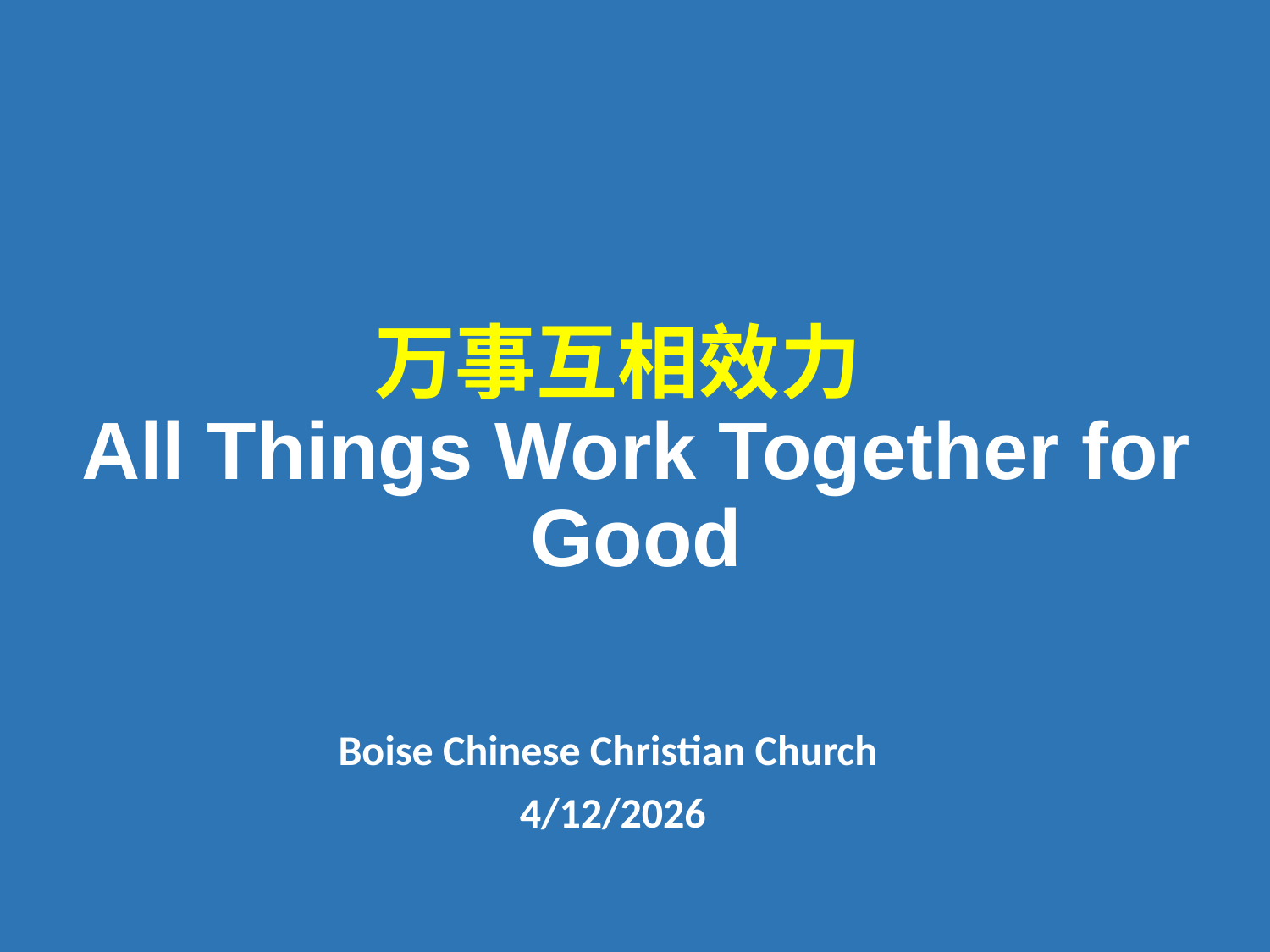

# 万事互相效力 All Things Work Together for Good
Boise Chinese Christian Church
4/12/2026